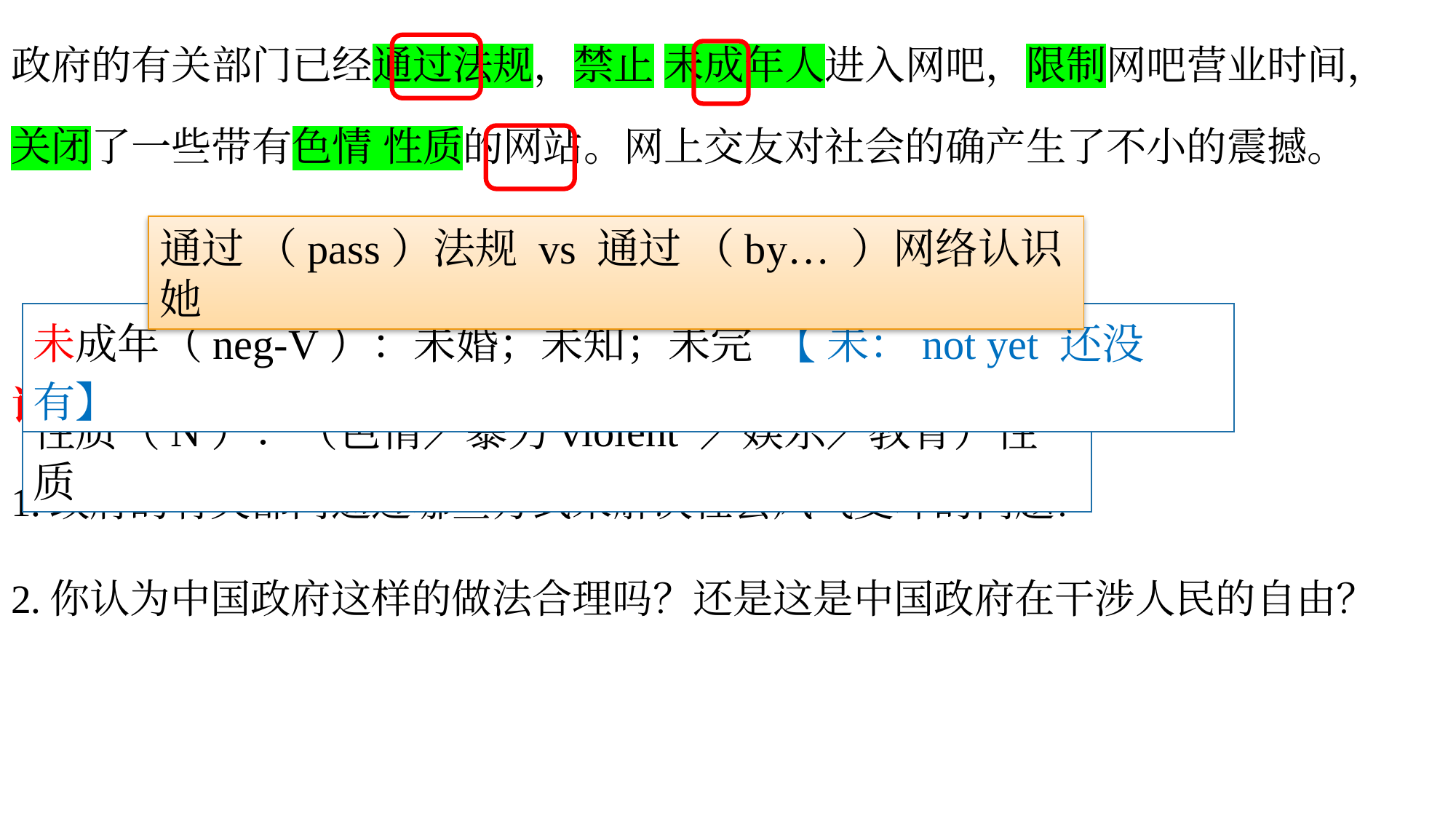

政府的有关部门已经通过法规，禁止 未成年人进入网吧，限制网吧营业时间，关闭了一些带有色情 性质的网站。网上交友对社会的确产生了不小的震撼。

讨论、回答下面的问题：
政府的有关部门通过哪些方式来解决社会风气变坏的问题？
你认为中国政府这样的做法合理吗？还是这是中国政府在干涉人民的自由？

通过 （pass）法规 vs 通过 （by… ）网络认识她
未成年（neg-V）：未婚；未知；未完  【 未：not yet 还没有】
性质（N）：（色情／暴力violent ／娱乐／教育）性质